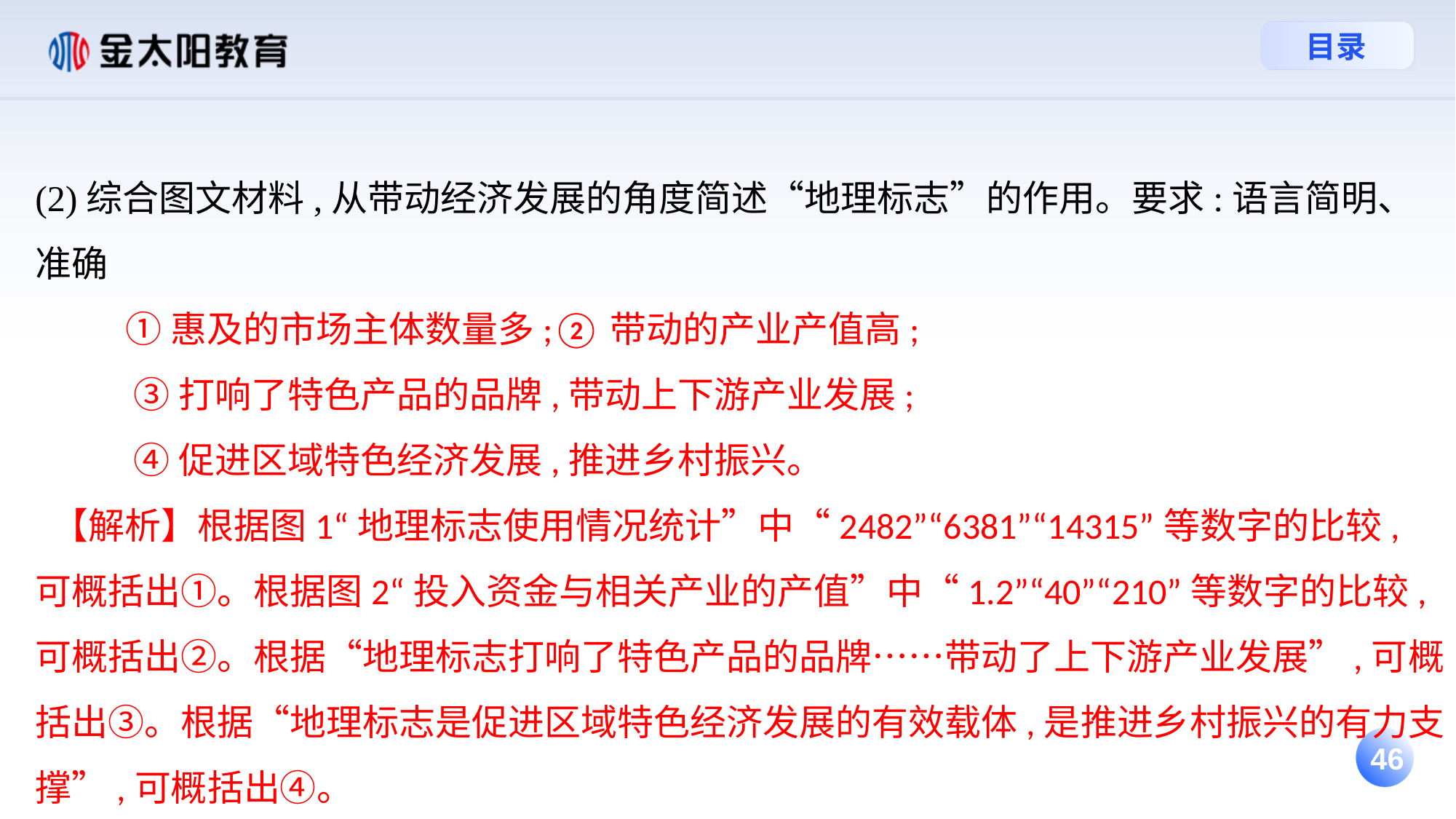

(2)综合图文材料,从带动经济发展的角度简述“地理标志”的作用。要求:语言简明、准确
           ①惠及的市场主体数量多;②带动的产业产值高;
            ③打响了特色产品的品牌,带动上下游产业发展;
            ④促进区域特色经济发展,推进乡村振兴。
 【解析】根据图1“地理标志使用情况统计”中“2482”“6381”“14315”等数字的比较,可概括出①。根据图2“投入资金与相关产业的产值”中“1.2”“40”“210”等数字的比较,可概括出②。根据“地理标志打响了特色产品的品牌……带动了上下游产业发展”,可概括出③。根据“地理标志是促进区域特色经济发展的有效载体,是推进乡村振兴的有力支撑”,可概括出④。